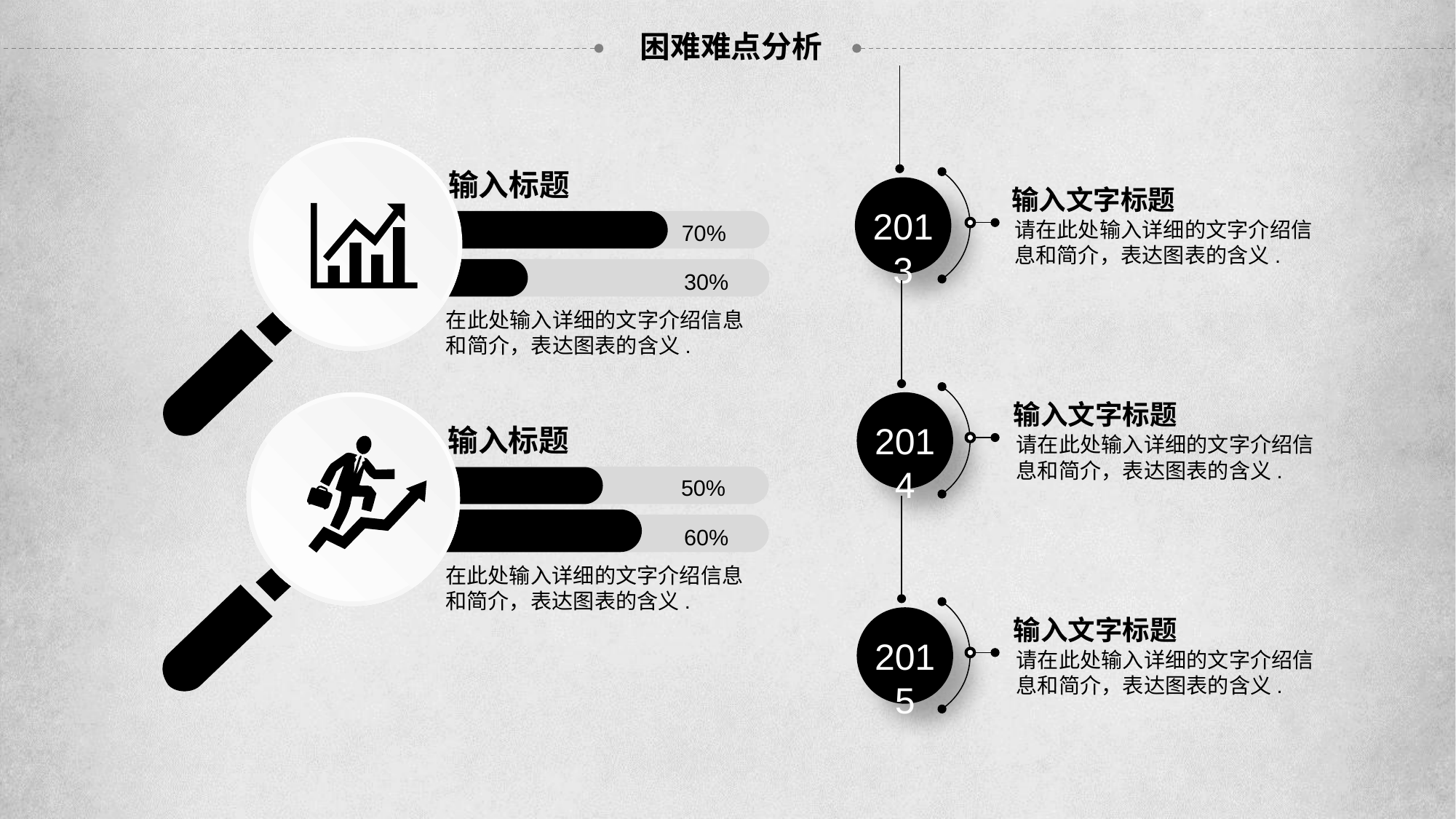

困难难点分析

输入标题

输入文字标题
2013

70%

请在此处输入详细的文字介绍信息和简介，表达图表的含义.

30%

在此处输入详细的文字介绍信息和简介，表达图表的含义.

输入文字标题
2014
输入标题
请在此处输入详细的文字介绍信息和简介，表达图表的含义.

50%

60%

在此处输入详细的文字介绍信息和简介，表达图表的含义.

输入文字标题
2015
请在此处输入详细的文字介绍信息和简介，表达图表的含义.